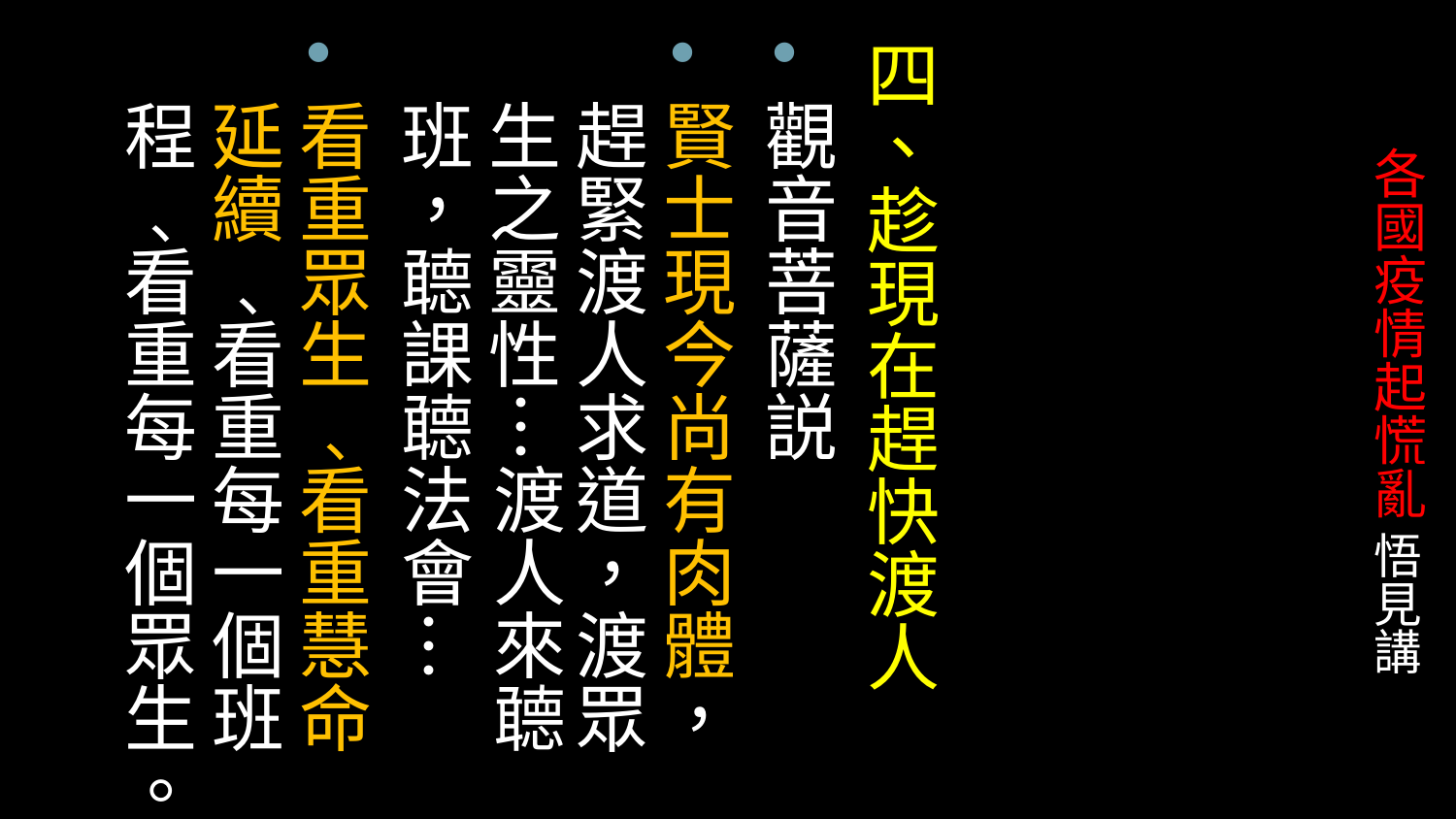

四、趁現在趕快渡人
觀音菩薩説
賢士現今尚有肉體，趕緊渡人求道，渡眾生之靈性…渡人來聼班，聼課聼法會…
看重眾生﹑看重慧命延續﹑看重每一個班程﹑看重每一個眾生。

# 各國疫情起慌亂 悟見講